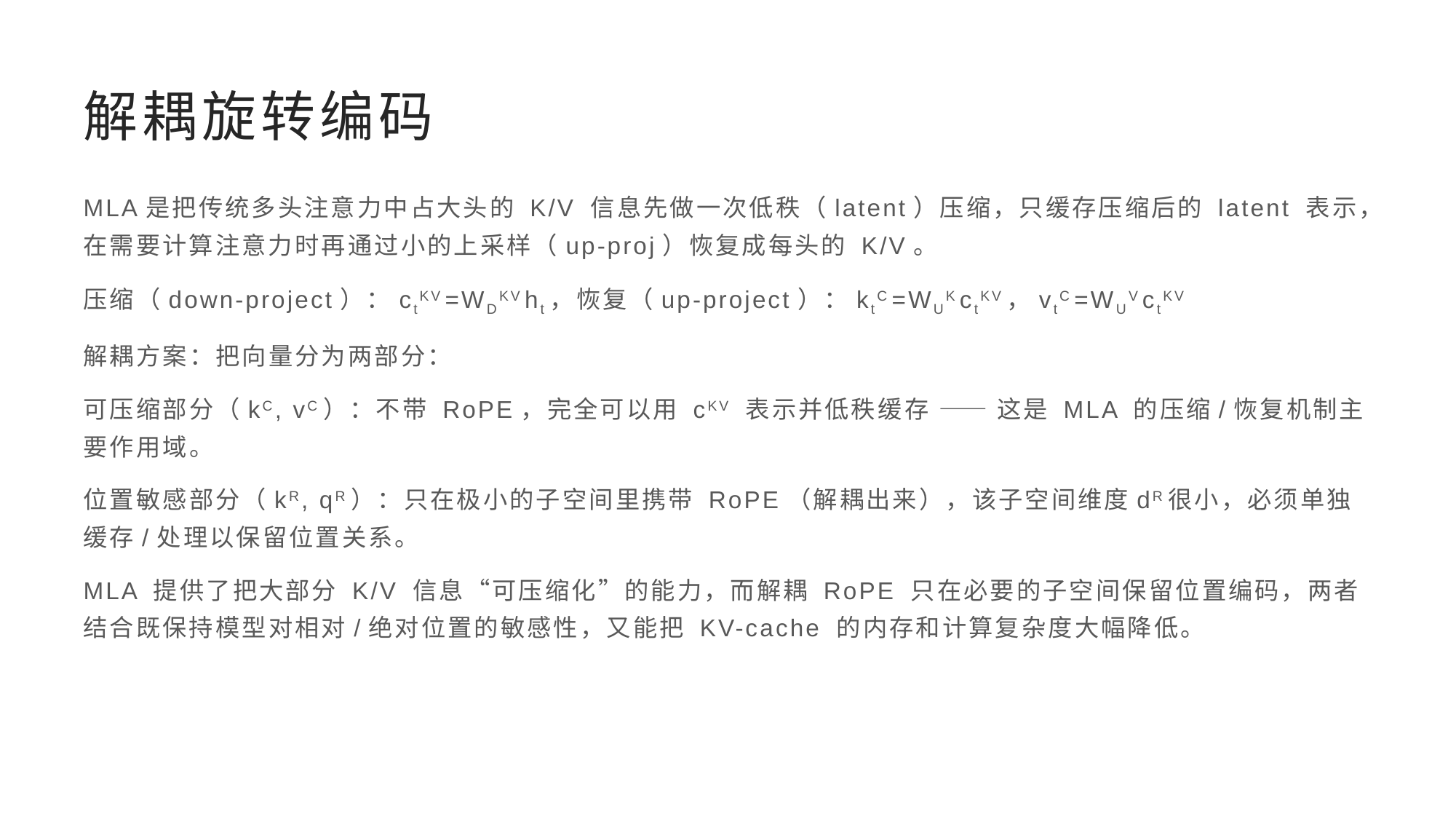

# 解耦旋转编码
MLA是把传统多头注意力中占大头的 K/V 信息先做一次低秩（latent）压缩，只缓存压缩后的 latent 表示，在需要计算注意力时再通过小的上采样（up-proj）恢复成每头的 K/V。
压缩（down-project）：ctKV​=WDKV​ht​，恢复（up-project）：ktC​=WUK​ctKV，vtC​=WUV​ctKV
解耦方案：把向量分为两部分：
可压缩部分（kC, vC）：不带 RoPE，完全可以用 cKV 表示并低秩缓存 —— 这是 MLA 的压缩/恢复机制主要作用域。
位置敏感部分（kR, qR）：只在极小的子空间里携带 RoPE（解耦出来），该子空间维度dR很小，必须单独缓存/处理以保留位置关系。
MLA 提供了把大部分 K/V 信息“可压缩化”的能力，而解耦 RoPE 只在必要的子空间保留位置编码，两者结合既保持模型对相对/绝对位置的敏感性，又能把 KV-cache 的内存和计算复杂度大幅降低。